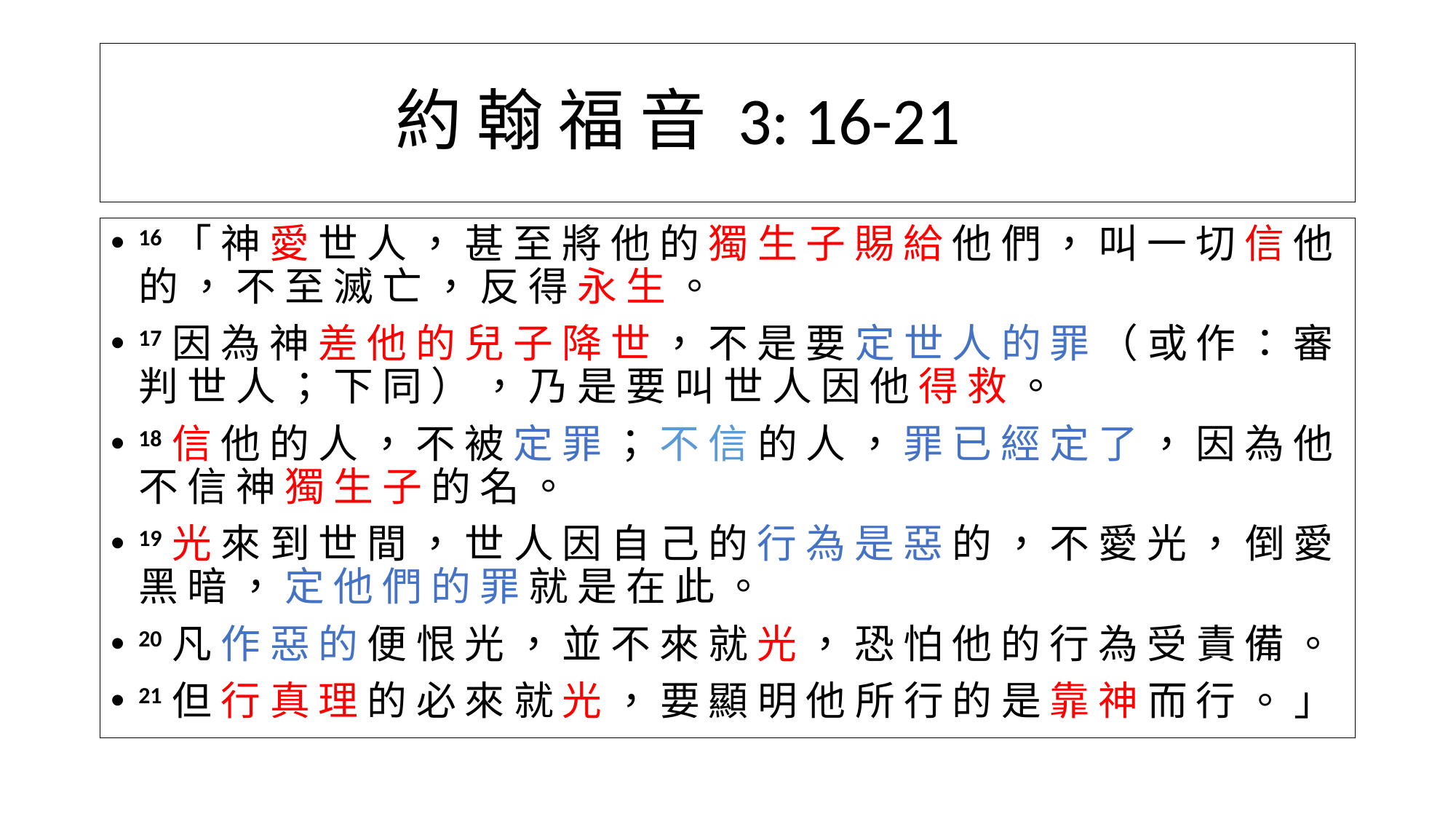

# 約 翰 福 音 3: 16-21
16 「 神 愛 世 人 ， 甚 至 將 他 的 獨 生 子 賜 給 他 們 ， 叫 一 切 信 他 的 ， 不 至 滅 亡 ， 反 得 永 生 。
17 因 為 神 差 他 的 兒 子 降 世 ， 不 是 要 定 世 人 的 罪 （ 或 作 ： 審 判 世 人 ； 下 同 ） ， 乃 是 要 叫 世 人 因 他 得 救 。
18 信 他 的 人 ， 不 被 定 罪 ； 不 信 的 人 ， 罪 已 經 定 了 ， 因 為 他 不 信 神 獨 生 子 的 名 。
19 光 來 到 世 間 ， 世 人 因 自 己 的 行 為 是 惡 的 ， 不 愛 光 ， 倒 愛 黑 暗 ， 定 他 們 的 罪 就 是 在 此 。
20 凡 作 惡 的 便 恨 光 ， 並 不 來 就 光 ， 恐 怕 他 的 行 為 受 責 備 。
21 但 行 真 理 的 必 來 就 光 ， 要 顯 明 他 所 行 的 是 靠 神 而 行 。 」